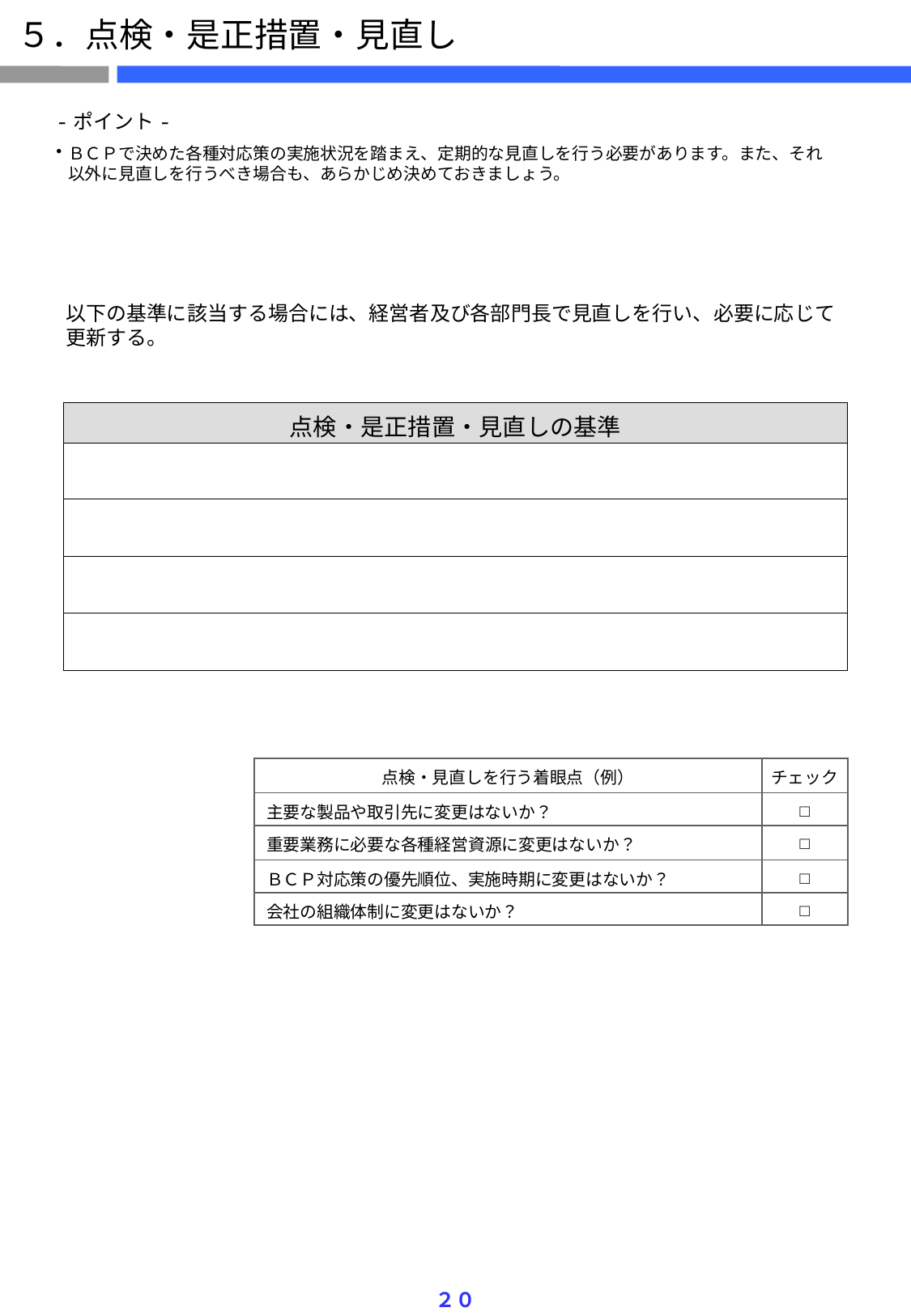

５．点検・是正措置・見直し
-ポイント-
ＢＣＰで決めた各種対応策の実施状況を踏まえ、定期的な見直しを行う必要があります。また、それ
以外に見直しを行うべき場合も、あらかじめ決めておきましょう。
以下の基準に該当する場合には、経営者及び各部門長で見直しを行い、必要に応じて
更新する。

| 点検・是正措置・見直しの基準 |
| --- |
|  |
|  |
|  |
|  |
| 点検・見直しを行う着眼点（例） | チェック |
| --- | --- |
| 主要な製品や取引先に変更はないか？ | □ |
| 重要業務に必要な各種経営資源に変更はないか？ | □ |
| ＢＣＰ対応策の優先順位、実施時期に変更はないか？ | □ |
| 会社の組織体制に変更はないか？ | □ |
２０